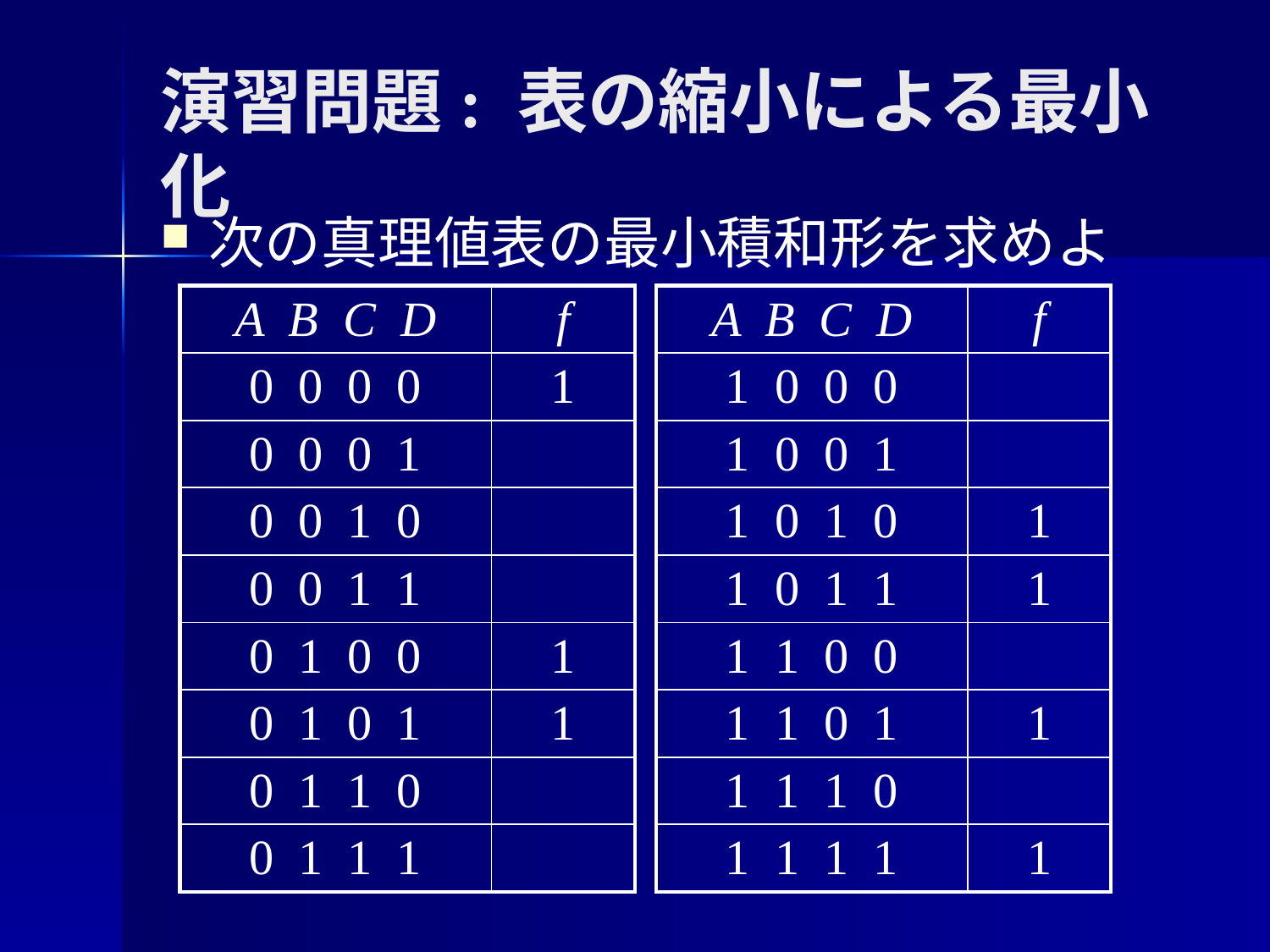

# 演習問題: 表の縮小による最小化
次の真理値表の最小積和形を求めよ
| A B C D | f |
| --- | --- |
| 0 0 0 0 | 1 |
| 0 0 0 1 |  |
| 0 0 1 0 |  |
| 0 0 1 1 |  |
| 0 1 0 0 | 1 |
| 0 1 0 1 | 1 |
| 0 1 1 0 |  |
| 0 1 1 1 |  |
| A B C D | f |
| --- | --- |
| 1 0 0 0 |  |
| 1 0 0 1 |  |
| 1 0 1 0 | 1 |
| 1 0 1 1 | 1 |
| 1 1 0 0 |  |
| 1 1 0 1 | 1 |
| 1 1 1 0 |  |
| 1 1 1 1 | 1 |